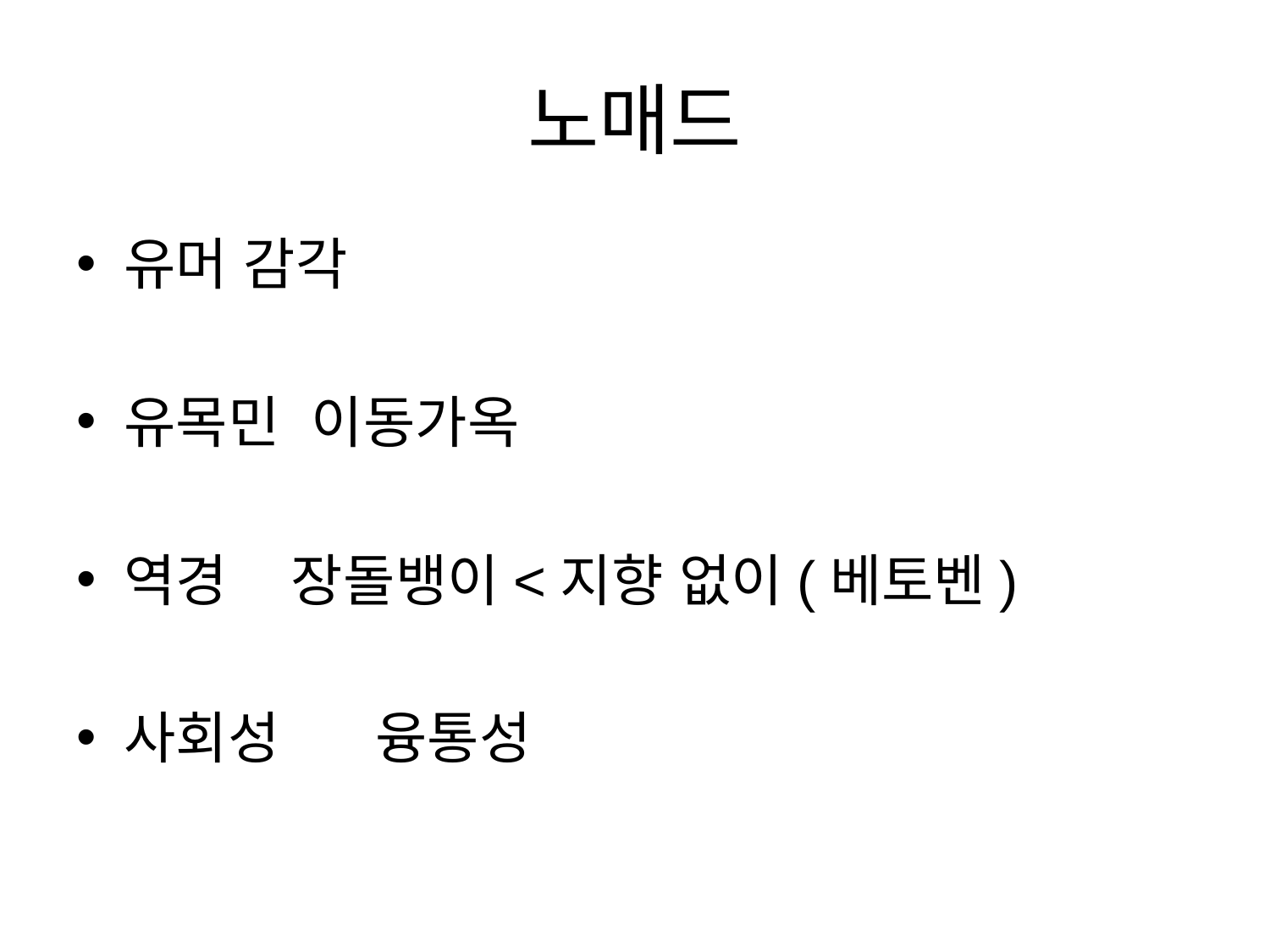

# 노매드
유머 감각

유목민  이동가옥

역경    장돌뱅이<지향 없이(베토벤)

사회성      융통성